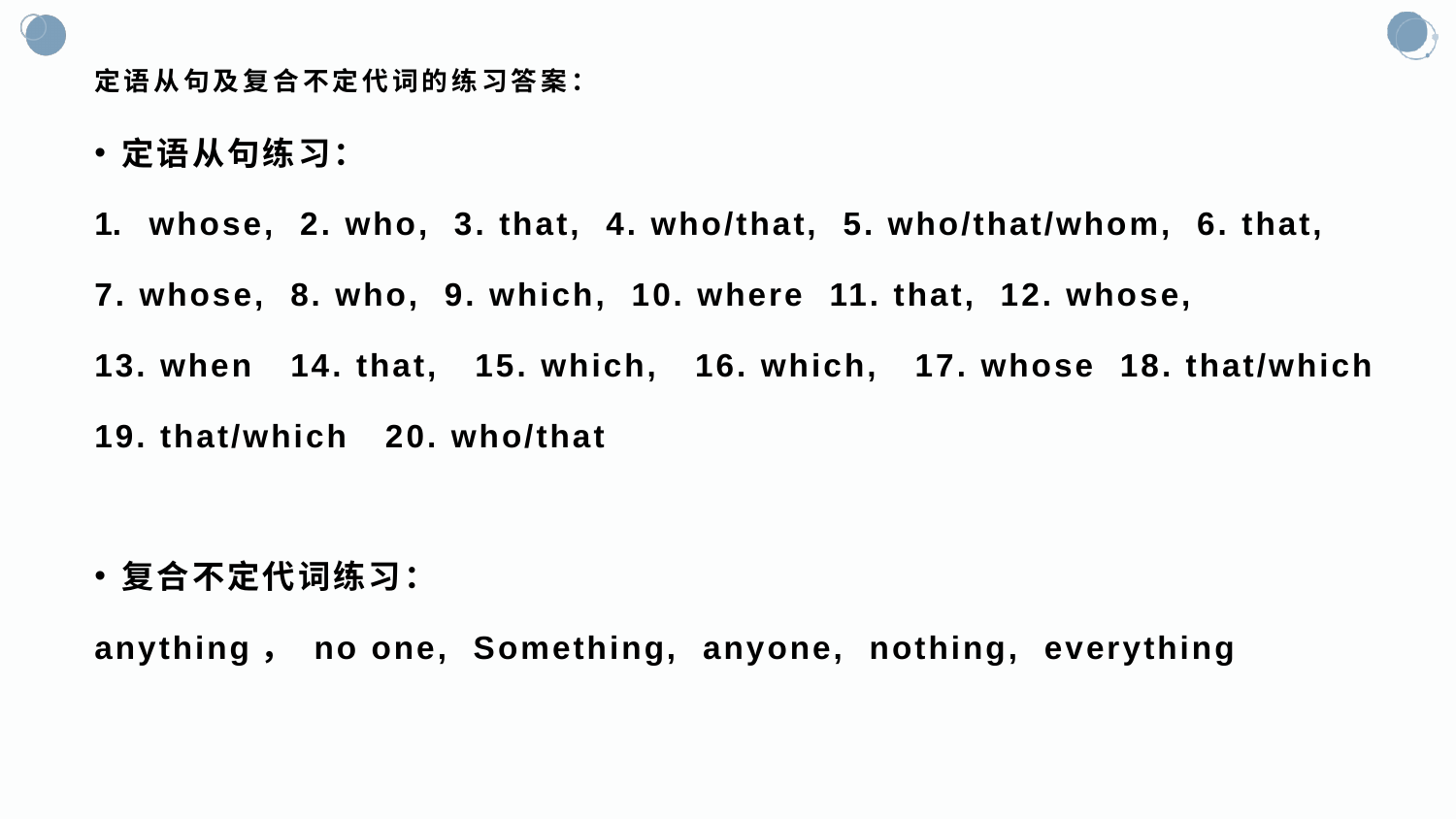

# 定语从句及复合不定代词的练习答案：
定语从句练习：
whose,  2. who,  3. that,  4. who/that,  5. who/that/whom,  6. that,
7. whose,  8. who,  9. which,  10. where  11. that,  12. whose,
13. when   14. that,   15. which,   16. which,   17. whose  18. that/which
19. that/which   20. who/that

复合不定代词练习：
anything， no one,  Something,  anyone,  nothing,  everything